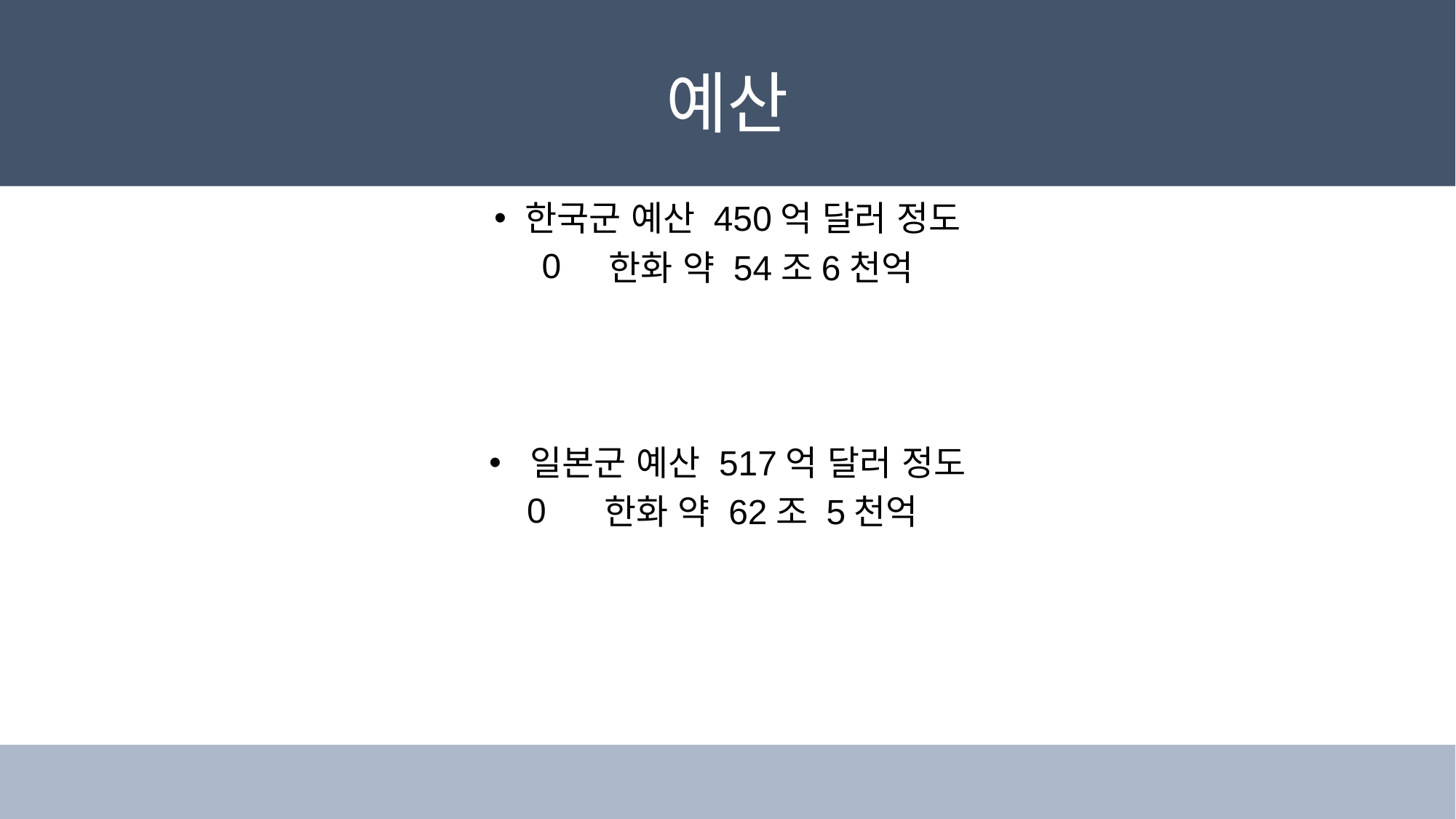

# 예산
 한국군 예산 450억 달러 정도
    한화 약 54조6천억

일본군 예산 517억 달러 정도
     한화 약 62조 5천억